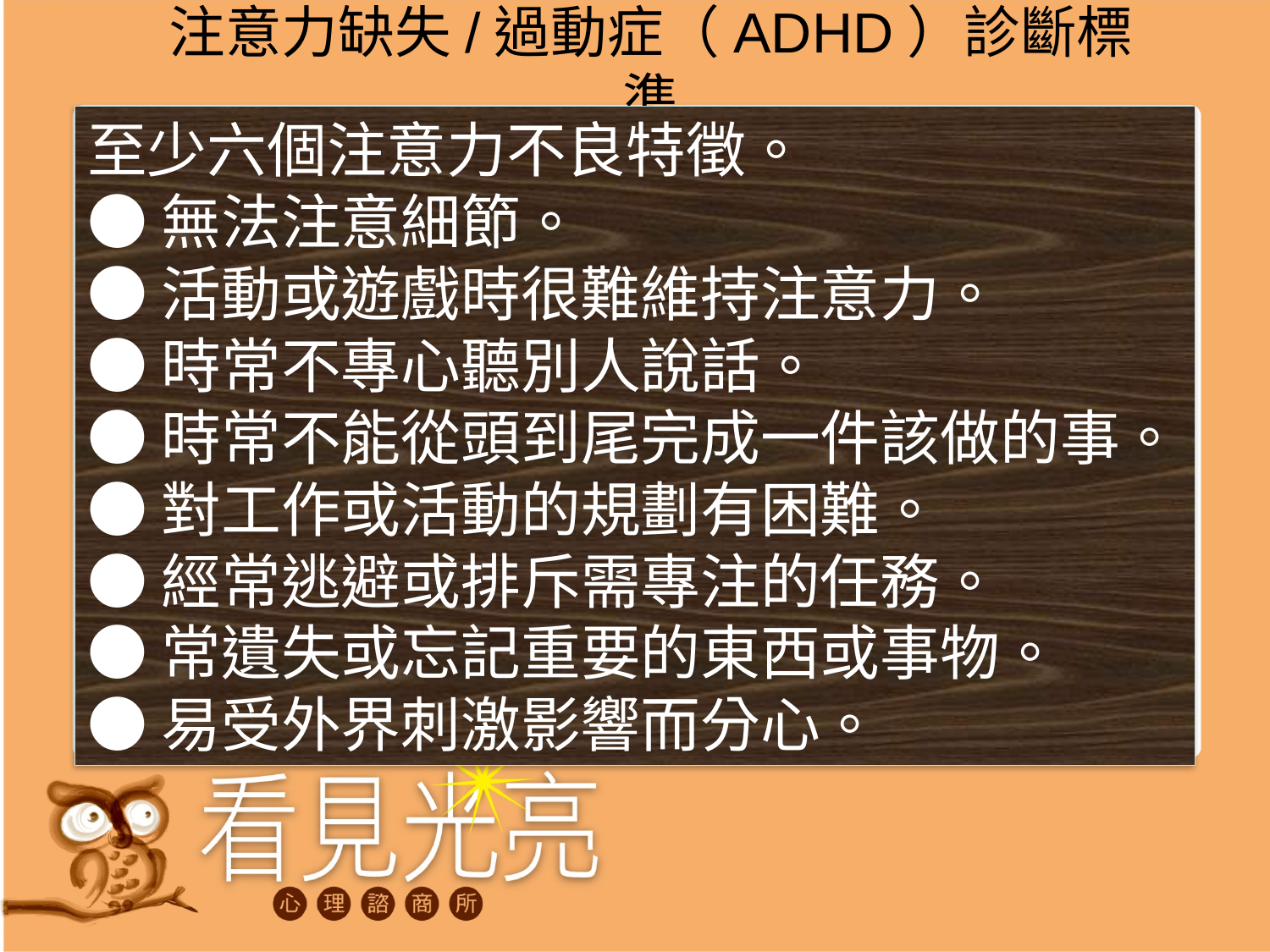

# 注意力缺失/過動症（ADHD）診斷標準
至少六個注意力不良特徵。
●無法注意細節。
●活動或遊戲時很難維持注意力。
●時常不專心聽別人說話。
●時常不能從頭到尾完成一件該做的事。
●對工作或活動的規劃有困難。
●經常逃避或排斥需專注的任務。
●常遺失或忘記重要的東西或事物。
●易受外界刺激影響而分心。